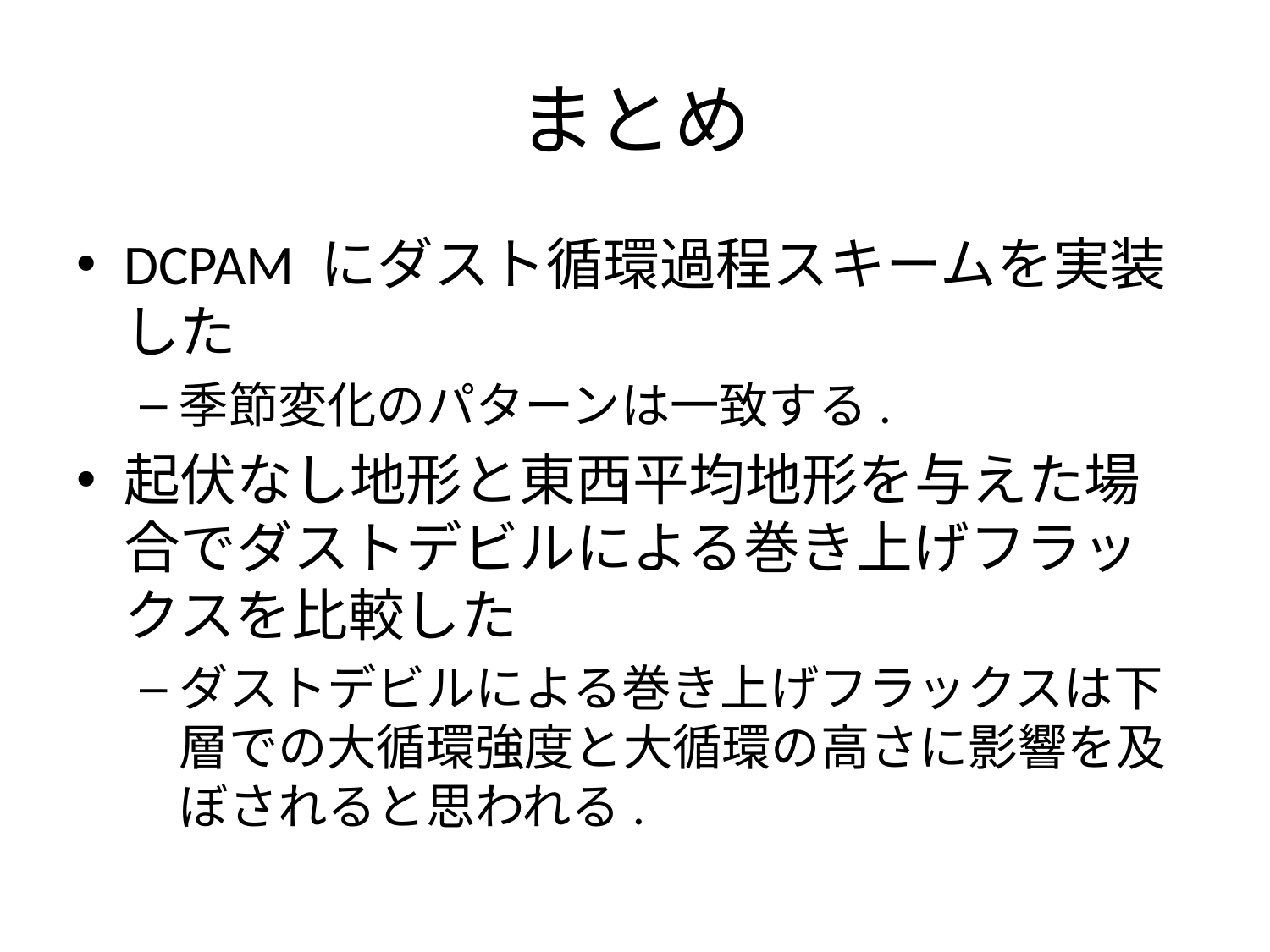

# まとめ
DCPAM にダスト循環過程スキームを実装した
季節変化のパターンは一致する.
起伏なし地形と東西平均地形を与えた場合でダストデビルによる巻き上げフラックスを比較した
ダストデビルによる巻き上げフラックスは下層での大循環強度と大循環の高さに影響を及ぼされると思われる.